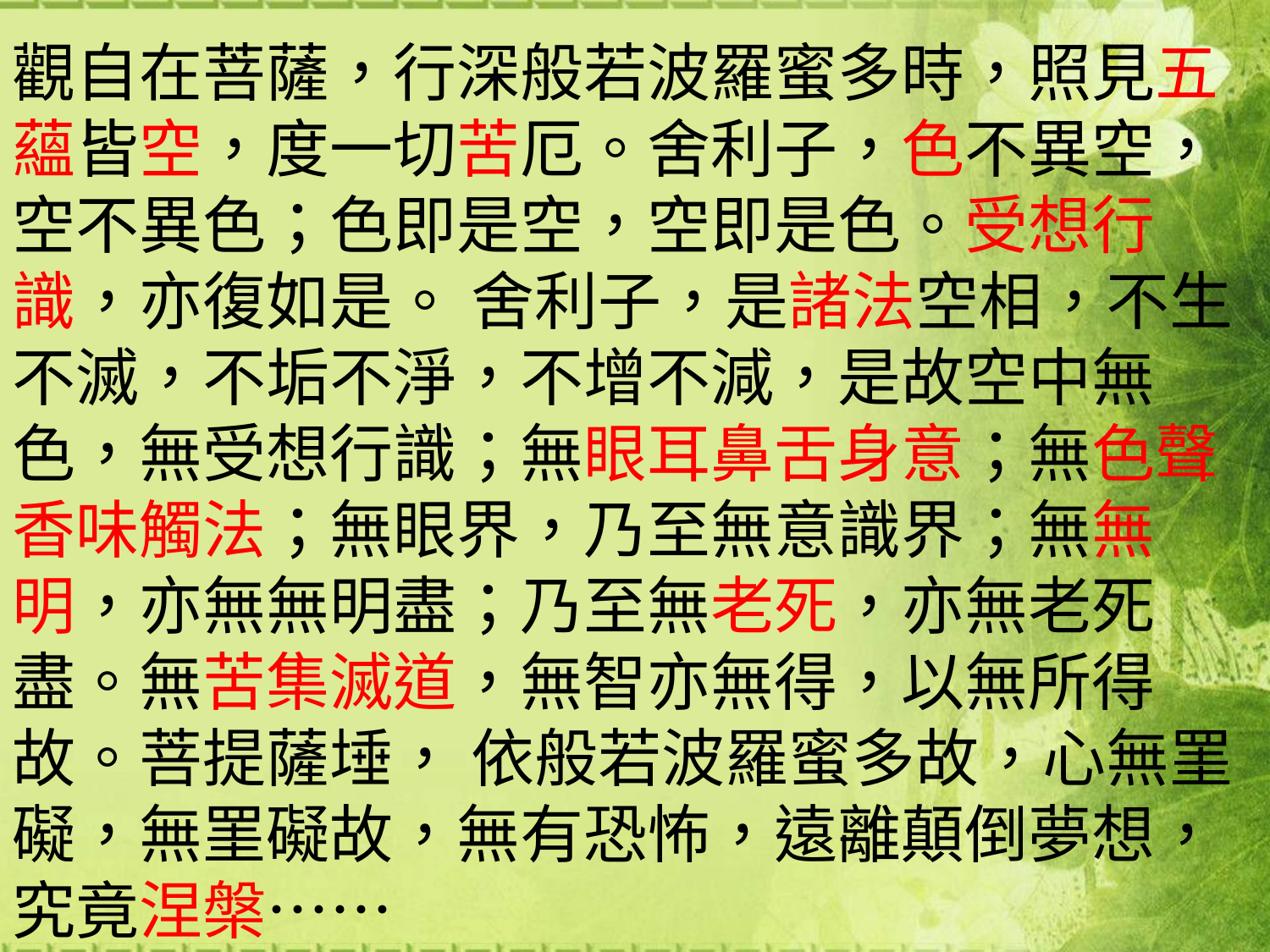

觀自在菩薩，行深般若波羅蜜多時，照見五蘊皆空，度一切苦厄。舍利子，色不異空，空不異色；色即是空，空即是色。受想行識，亦復如是。 舍利子，是諸法空相，不生不滅，不垢不淨，不增不減，是故空中無色，無受想行識；無眼耳鼻舌身意；無色聲香味觸法；無眼界，乃至無意識界；無無明，亦無無明盡；乃至無老死，亦無老死盡。無苦集滅道，無智亦無得，以無所得故。菩提薩埵， 依般若波羅蜜多故，心無罣礙，無罣礙故，無有恐怖，遠離顛倒夢想，究竟涅槃……